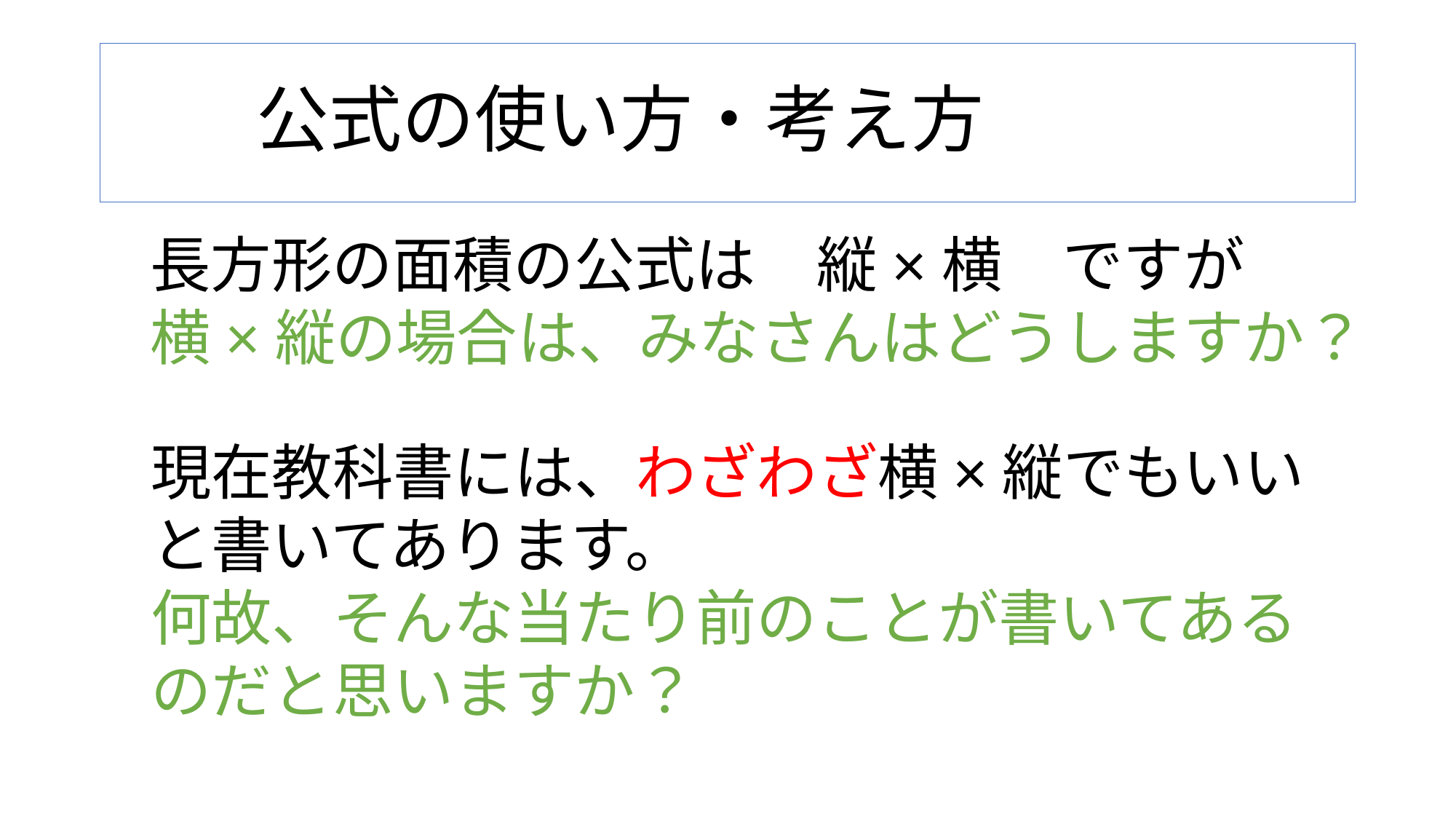

# 公式の使い方・考え方
長方形の面積の公式は　縦×横　ですが
横×縦の場合は、みなさんはどうしますか？
現在教科書には、わざわざ横×縦でもいい
と書いてあります。
何故、そんな当たり前のことが書いてある
のだと思いますか？